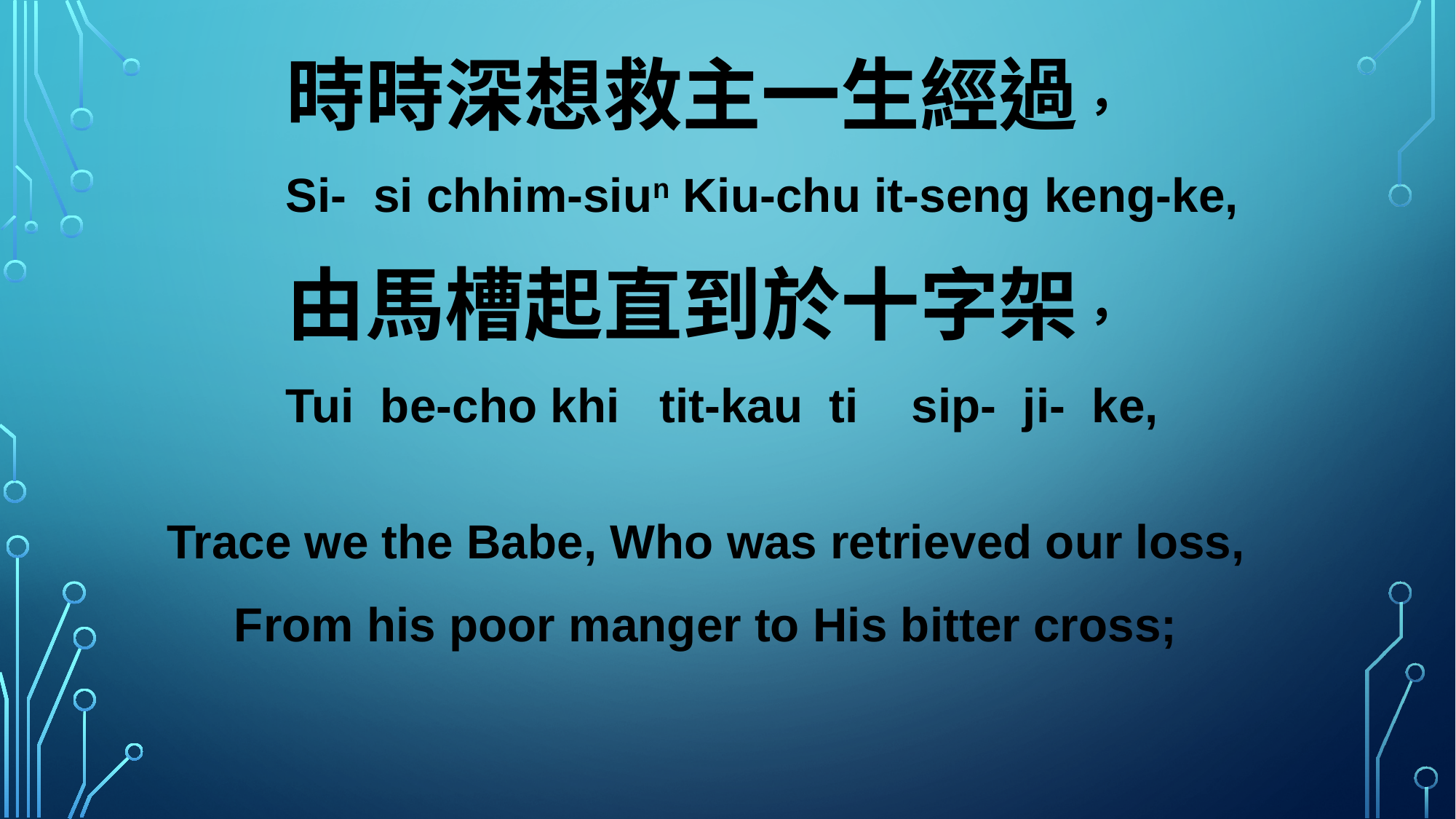

時時深想救主一生經過，
         Si-  si chhim-siun Kiu-chu it-seng keng-ke,
由馬槽起直到於十字架，
         Tui  be-cho khi   tit-kau  ti    sip-  ji-  ke,

Trace we the Babe, Who was retrieved our loss,
From his poor manger to His bitter cross;